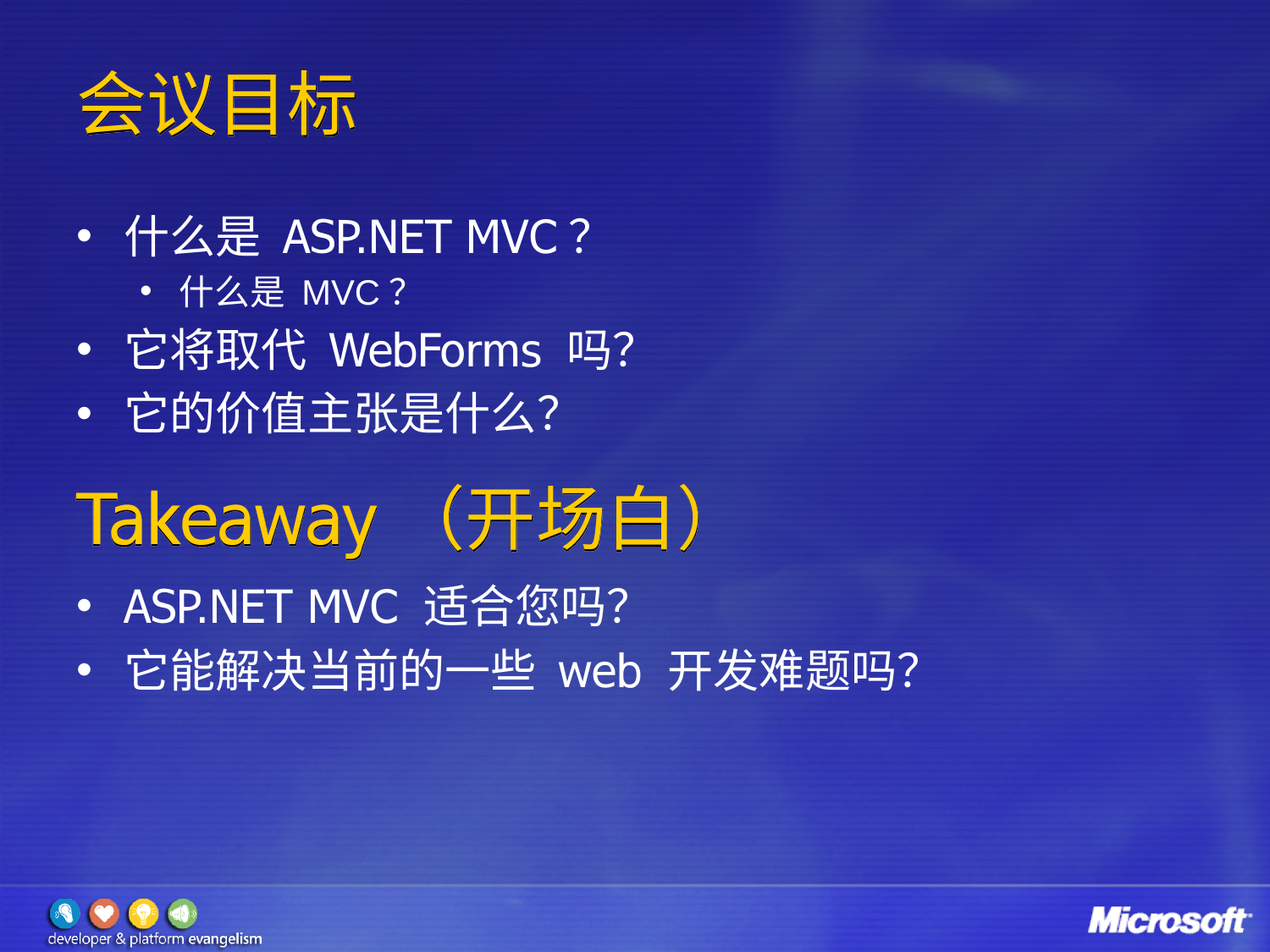

# 会议目标
什么是 ASP.NET MVC？
什么是 MVC？
它将取代 WebForms 吗？
它的价值主张是什么？

ASP.NET MVC 适合您吗？
它能解决当前的一些 web 开发难题吗？
Takeaway（开场白）